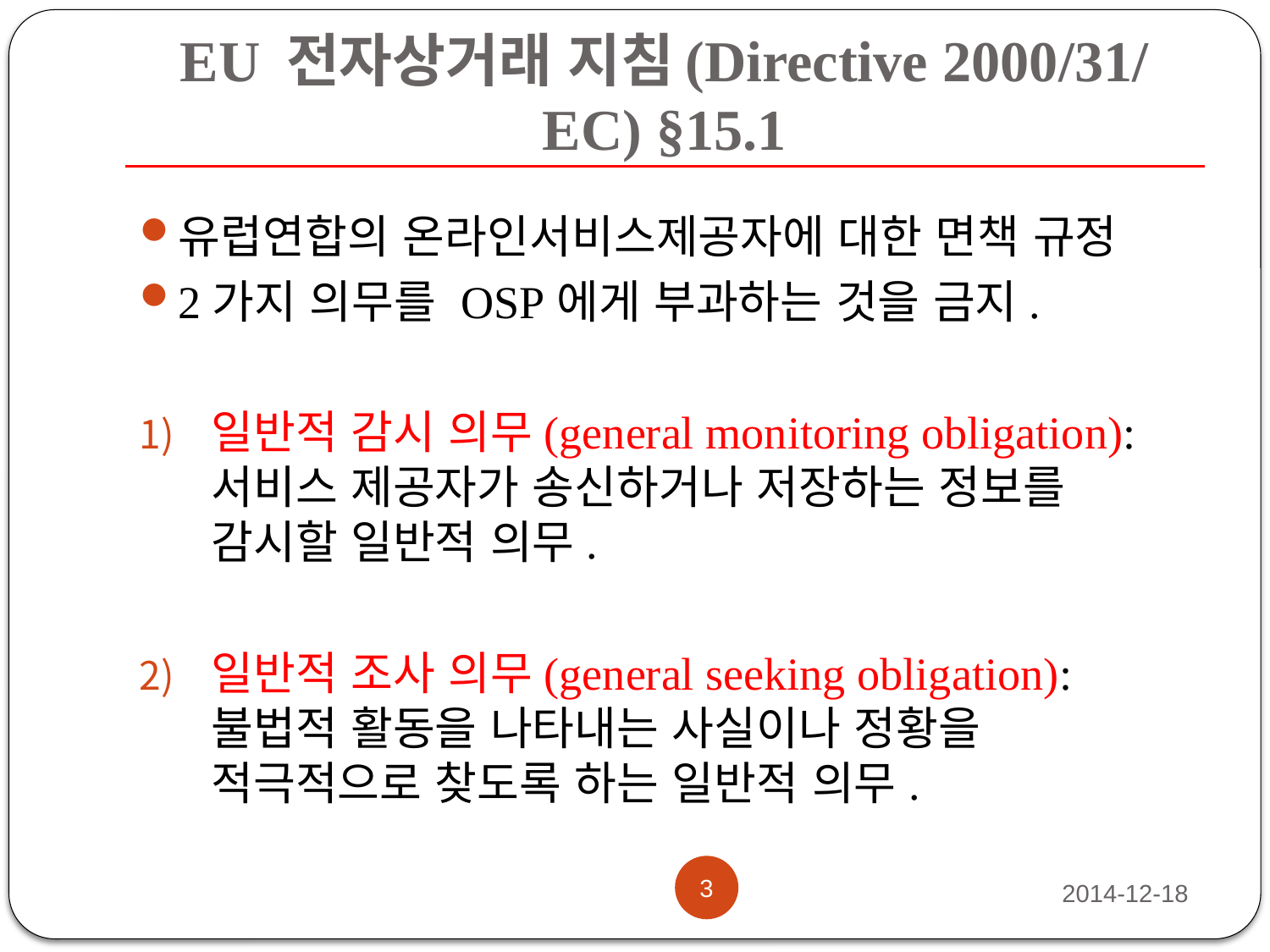

# EU 전자상거래 지침(Directive 2000/31/EC) §15.1
유럽연합의 온라인서비스제공자에 대한 면책 규정
2가지 의무를 OSP에게 부과하는 것을 금지.

일반적 감시 의무(general monitoring obligation): 서비스 제공자가 송신하거나 저장하는 정보를 감시할 일반적 의무.

일반적 조사 의무(general seeking obligation): 불법적 활동을 나타내는 사실이나 정황을 적극적으로 찾도록 하는 일반적 의무.

3
2014-12-18